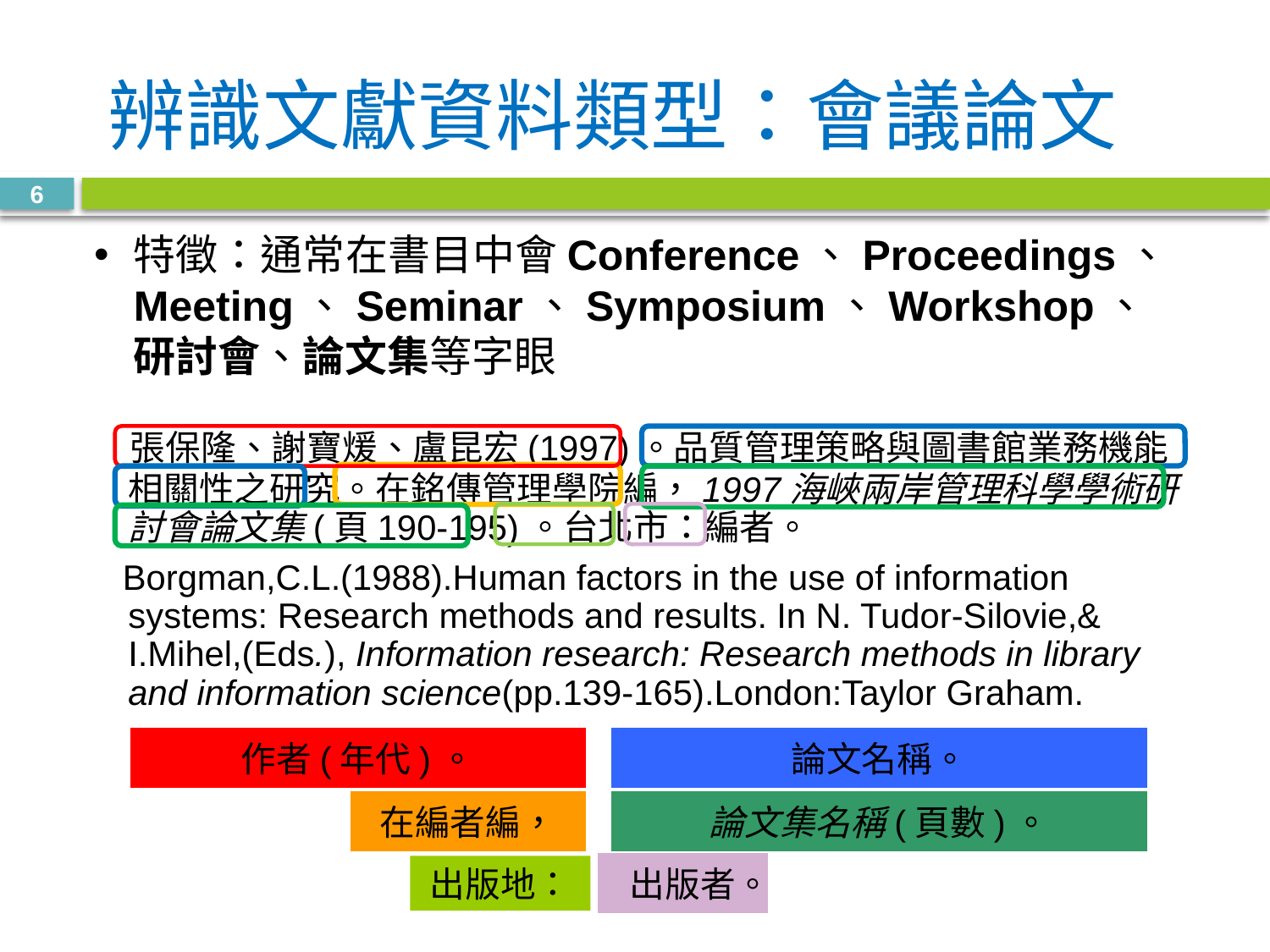

# 辨識文獻資料類型：會議論文
6
特徵：通常在書目中會Conference、Proceedings、Meeting、Seminar、Symposium、Workshop、研討會、論文集等字眼
   張保隆、謝寶煖、盧昆宏(1997)。品質管理策略與圖書館業務機能相關性之研究。在銘傳管理學院編，1997海峽兩岸管理科學學術研討會論文集(頁190-195)。台北市：編者。
    Borgman,C.L.(1988).Human factors in the use of information systems: Research methods and results. In N. Tudor-Silovie,& I.Mihel,(Eds.), Information research: Research methods in library and information science(pp.139-165).London:Taylor Graham.

論文名稱。
作者(年代)。
在編者編，
論文集名稱(頁數)。
出版地：
出版者。